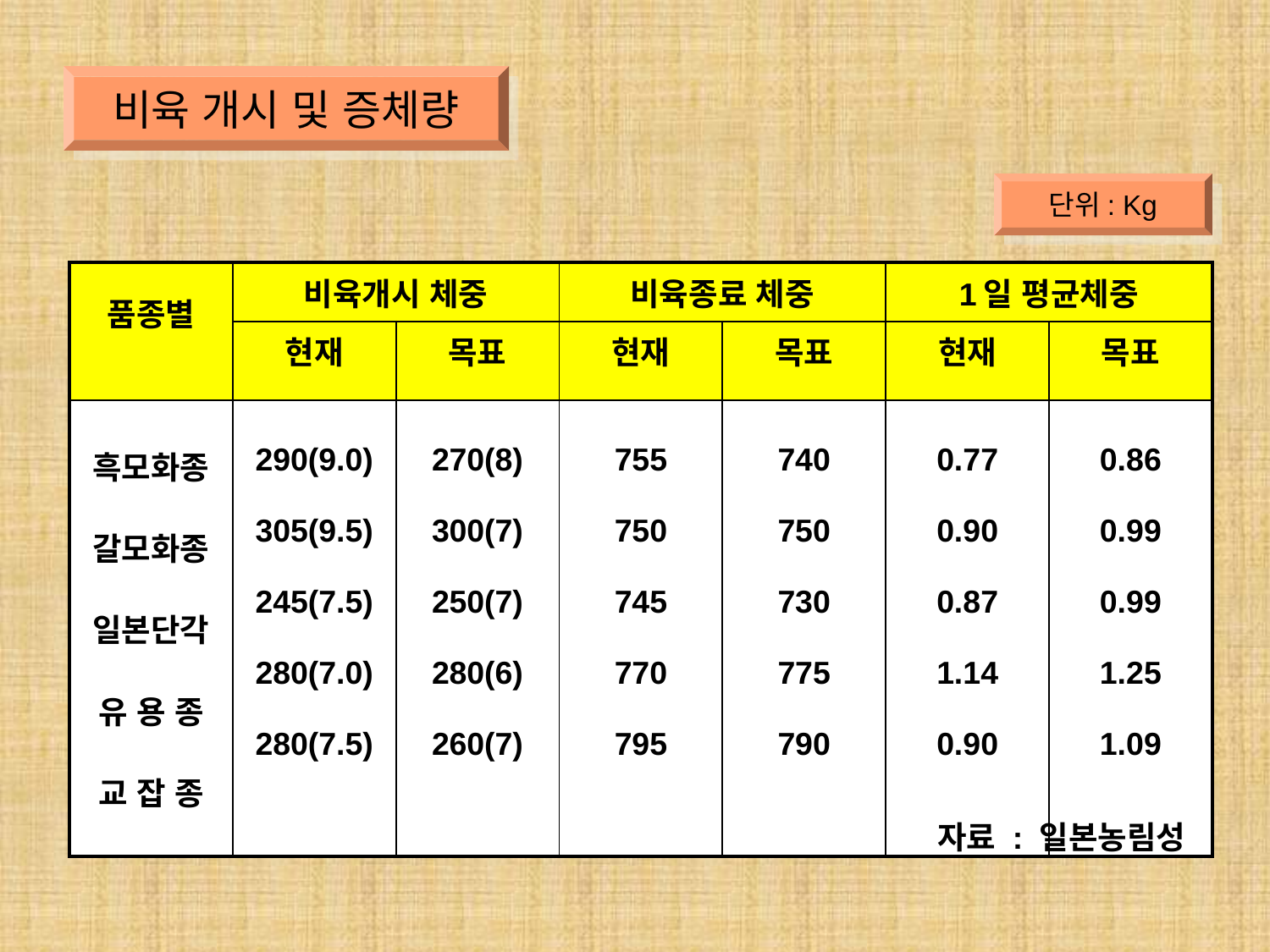

비육 개시 및 증체량
단위: Kg
| 품종별 | 비육개시 체중 |  | 비육종료 체중 |  | 1일 평균체중 |  |
| --- | --- | --- | --- | --- | --- | --- |
|  | 현재 | 목표 | 현재 | 목표 | 현재 | 목표 |
| 흑모화종 갈모화종 일본단각 유 용 종 교 잡 종 | 290(9.0) 305(9.5) 245(7.5) 280(7.0) 280(7.5) | 270(8) 300(7) 250(7) 280(6) 260(7) | 755 750 745 770 795 | 740 750 730 775 790 | 0.77 0.90 0.87 1.14 0.90 | 0.86 0.99 0.99 1.25 1.09 |
자료 : 일본농림성